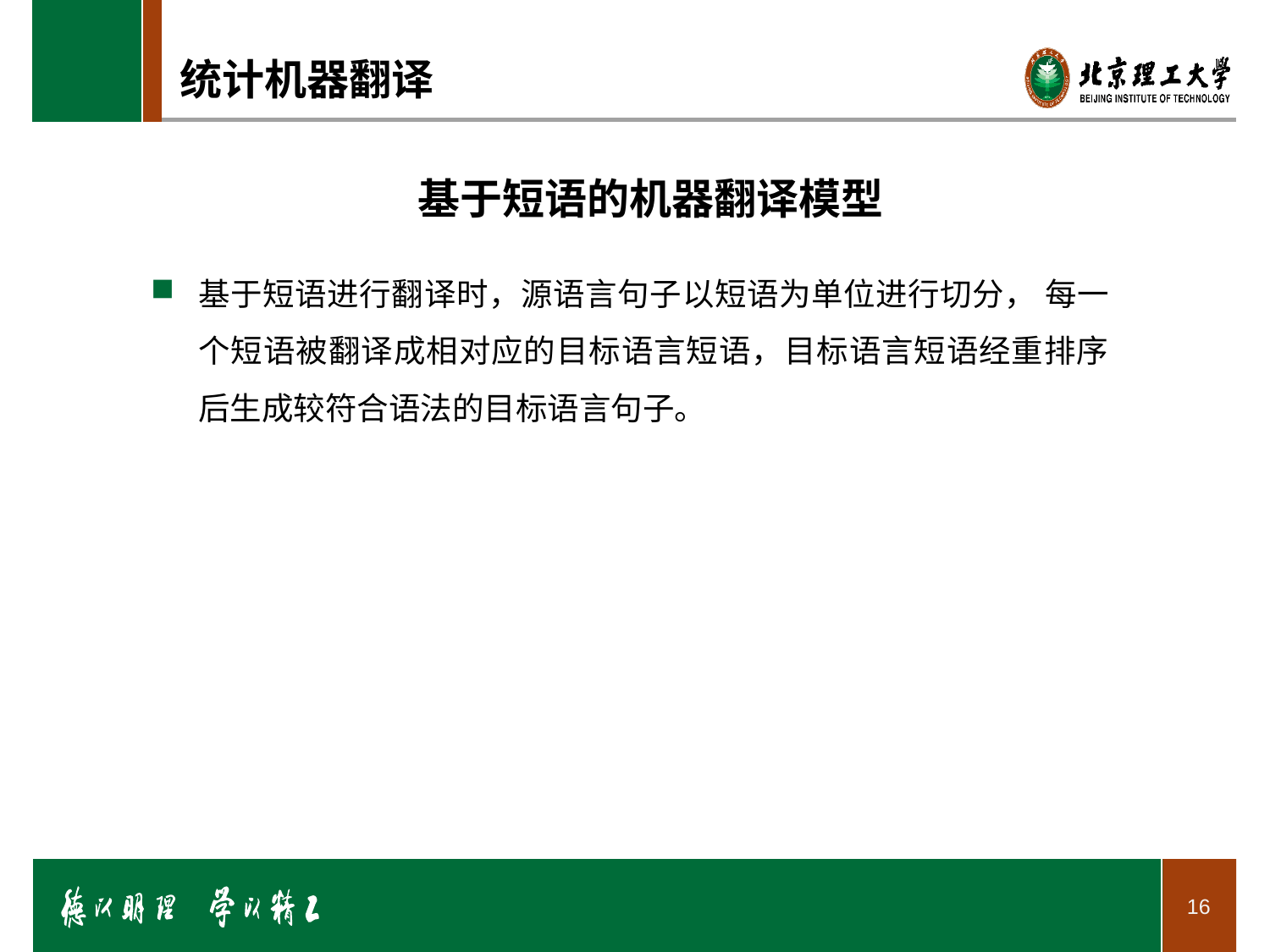

# 统计机器翻译
1
基于短语的机器翻译模型
基于短语进行翻译时，源语言句子以短语为单位进行切分， 每一个短语被翻译成相对应的目标语言短语，目标语言短语经重排序后生成较符合语法的目标语言句子。